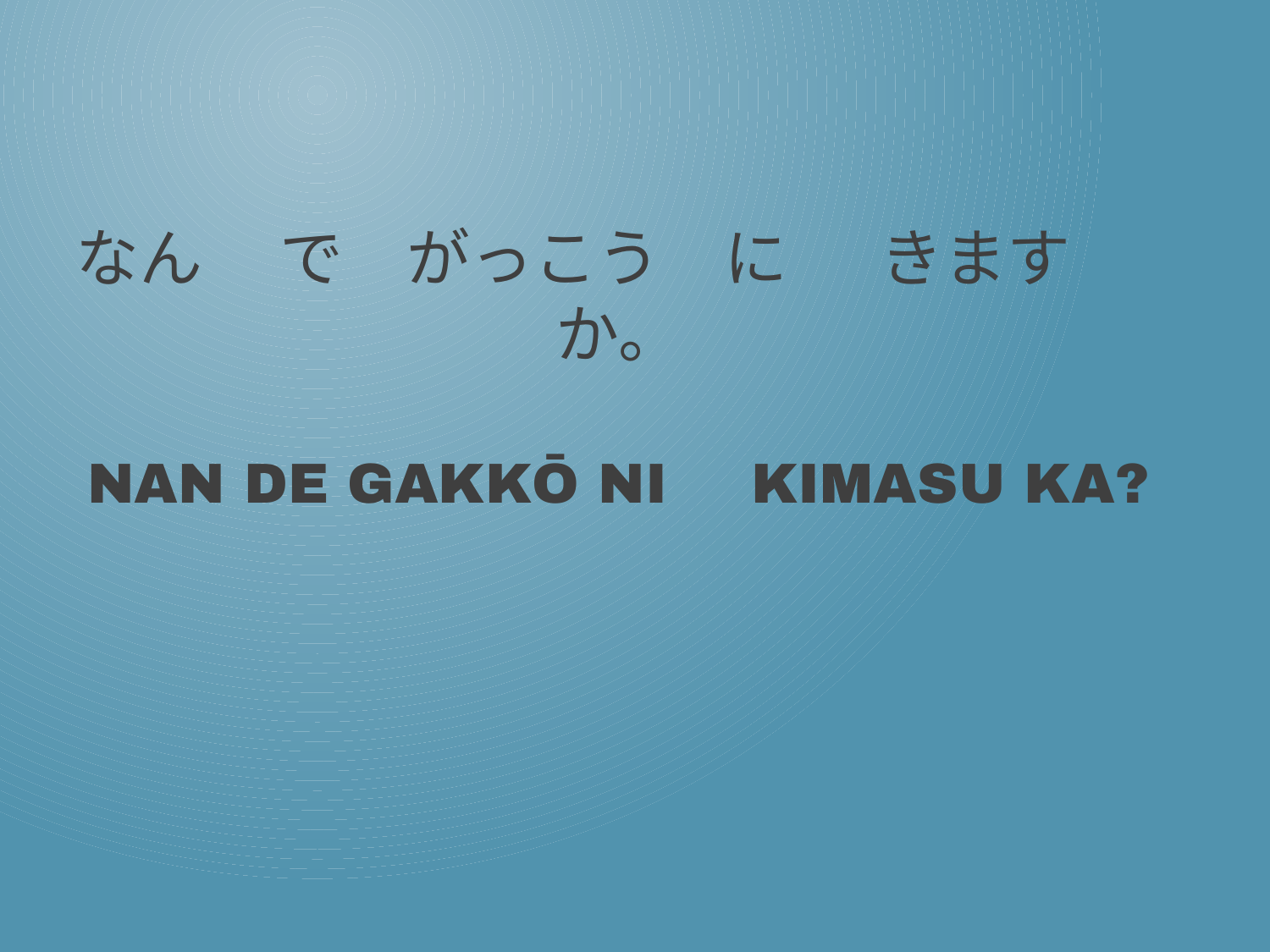

# なん　 で　がっこう　に　  きます　   か。 NAN DE GAKKŌ NI　KIMASU KA?